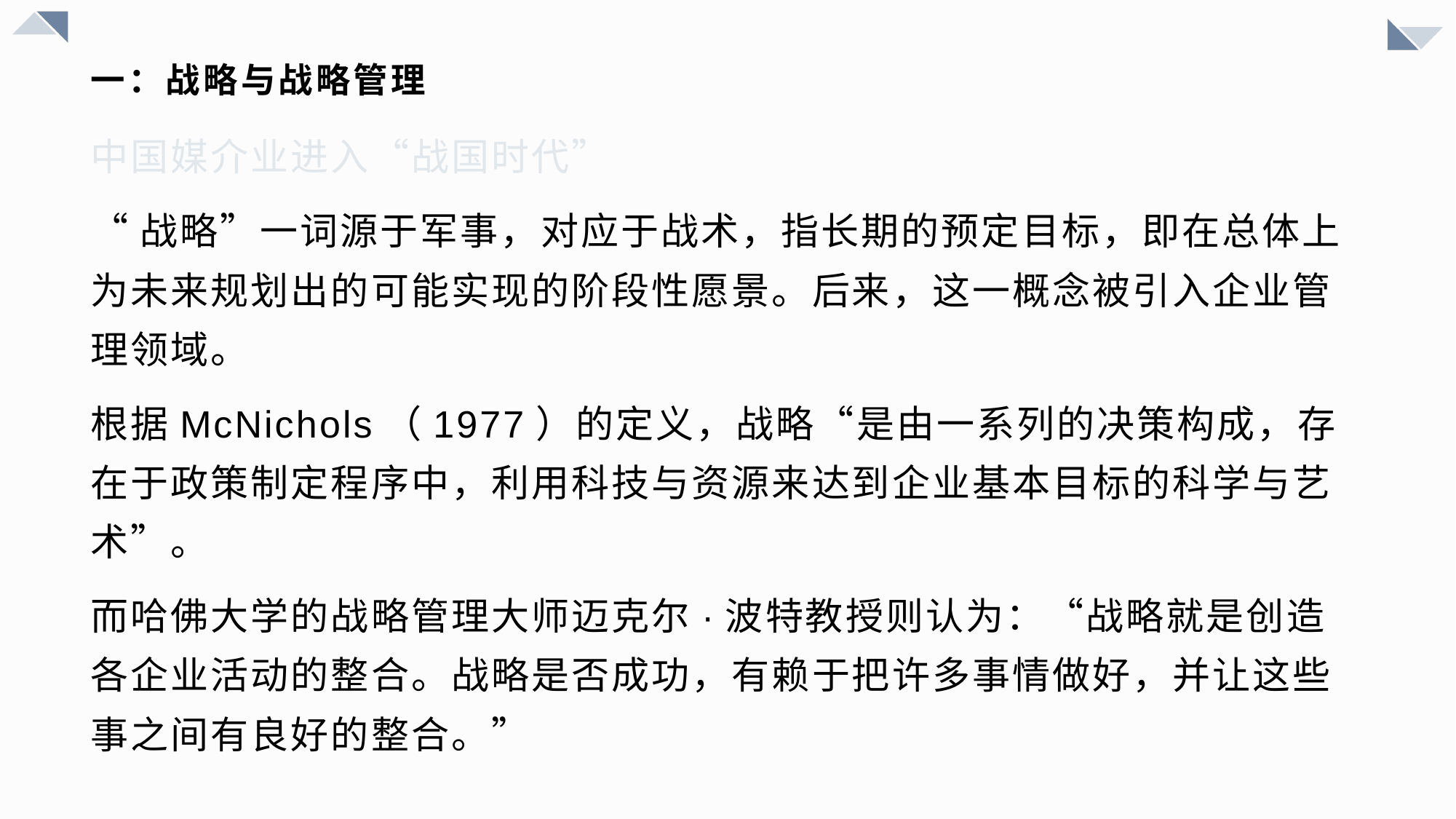

# 一：战略与战略管理
中国媒介业进入“战国时代”
“战略”一词源于军事，对应于战术，指长期的预定目标，即在总体上为未来规划出的可能实现的阶段性愿景。后来，这一概念被引入企业管理领域。
根据McNichols（1977）的定义，战略“是由一系列的决策构成，存在于政策制定程序中，利用科技与资源来达到企业基本目标的科学与艺术”。
而哈佛大学的战略管理大师迈克尔·波特教授则认为：“战略就是创造各企业活动的整合。战略是否成功，有赖于把许多事情做好，并让这些事之间有良好的整合。”